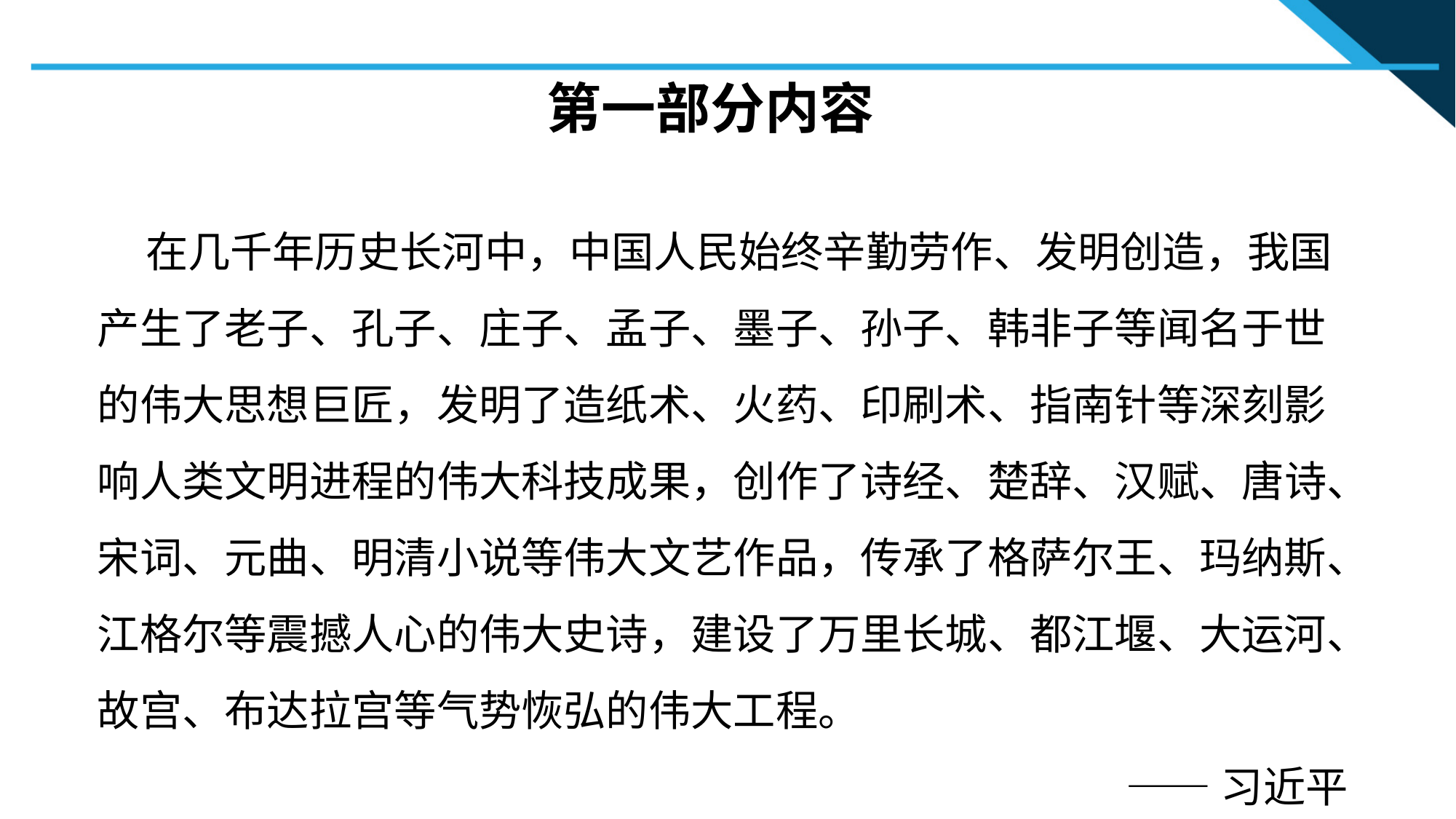

# 第一部分内容
    在几千年历史长河中，中国人民始终辛勤劳作、发明创造，我国产生了老子、孔子、庄子、孟子、墨子、孙子、韩非子等闻名于世的伟大思想巨匠，发明了造纸术、火药、印刷术、指南针等深刻影响人类文明进程的伟大科技成果，创作了诗经、楚辞、汉赋、唐诗、宋词、元曲、明清小说等伟大文艺作品，传承了格萨尔王、玛纳斯、江格尔等震撼人心的伟大史诗，建设了万里长城、都江堰、大运河、故宫、布达拉宫等气势恢弘的伟大工程。
——习近平